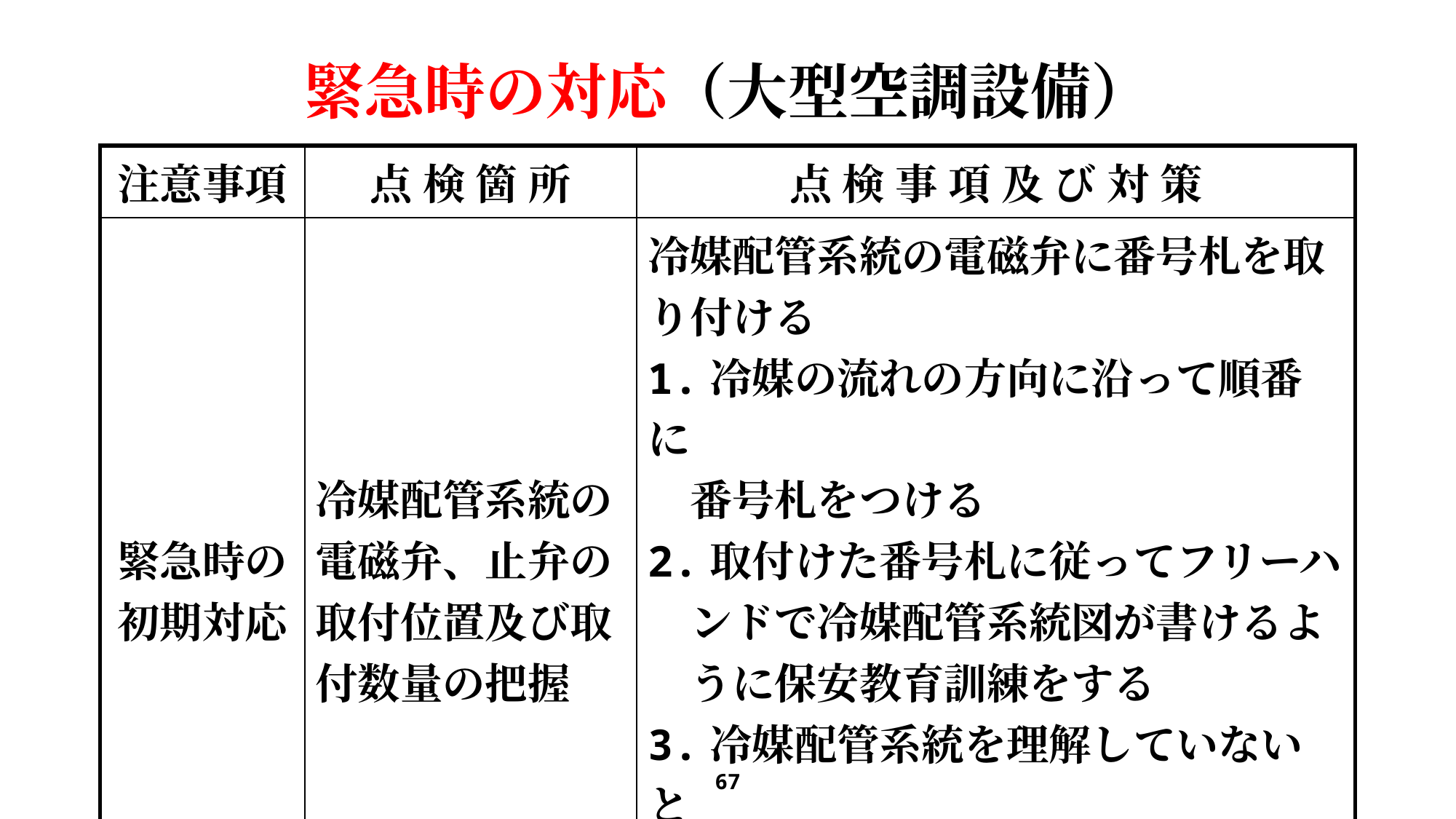

# 緊急時の対応（大型空調設備）
| 注意事項 | 点 検 箇 所 | 点 検 事 項 及 び 対 策 |
| --- | --- | --- |
| 緊急時の 初期対応 | 冷媒配管系統の電磁弁、止弁の取付位置及び取付数量の把握 | 冷媒配管系統の電磁弁に番号札を取り付ける 1.冷媒の流れの方向に沿って順番に 　番号札をつける 2.取付けた番号札に従ってフリーハ 　ンドで冷媒配管系統図が書けるよ 　うに保安教育訓練をする 3.冷媒配管系統を理解していないと 　ガス漏れ事故発生時の初期対応が 　出来ないことを理解させる |
67